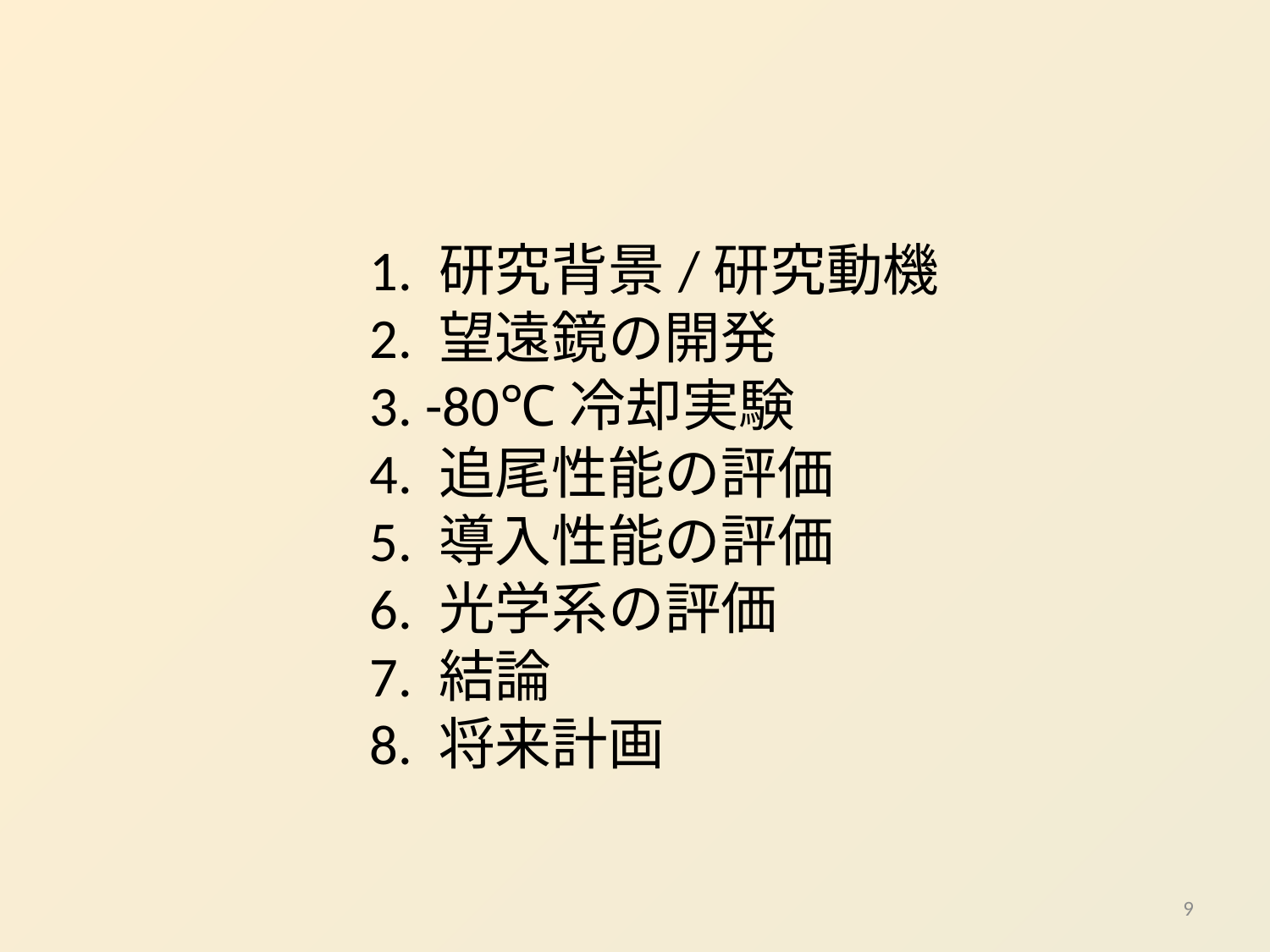

1. 研究背景/研究動機
2. 望遠鏡の開発
3. -80℃冷却実験
4. 追尾性能の評価
5. 導入性能の評価
6. 光学系の評価
7. 結論
8. 将来計画
9